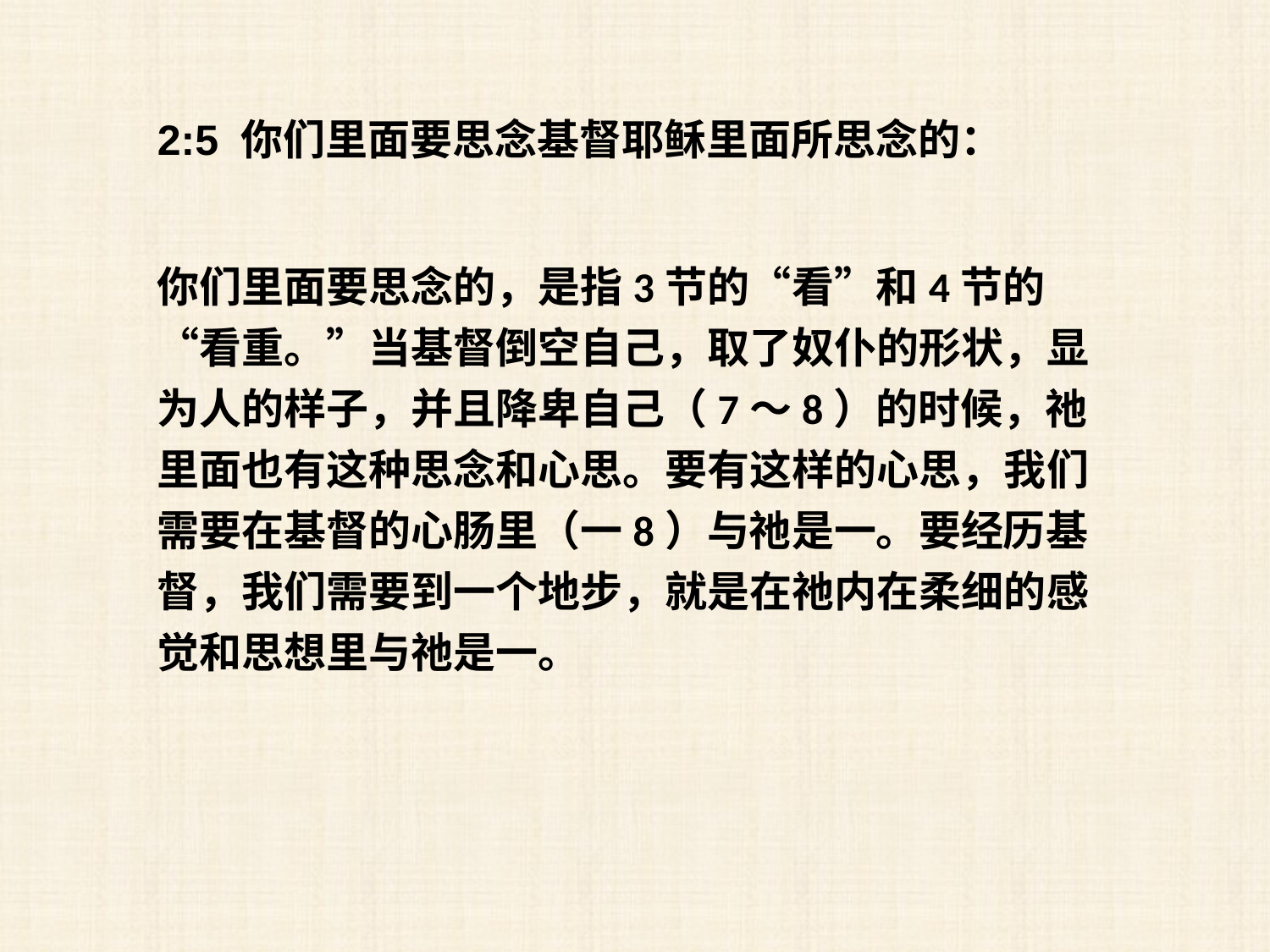

2:5 你们里面要思念基督耶稣里面所思念的：
你们里面要思念的，是指3节的“看”和4节的“看重。”当基督倒空自己，取了奴仆的形状，显为人的样子，并且降卑自己（7～8）的时候，祂里面也有这种思念和心思。要有这样的心思，我们需要在基督的心肠里（一8）与祂是一。要经历基督，我们需要到一个地步，就是在祂内在柔细的感觉和思想里与祂是一。